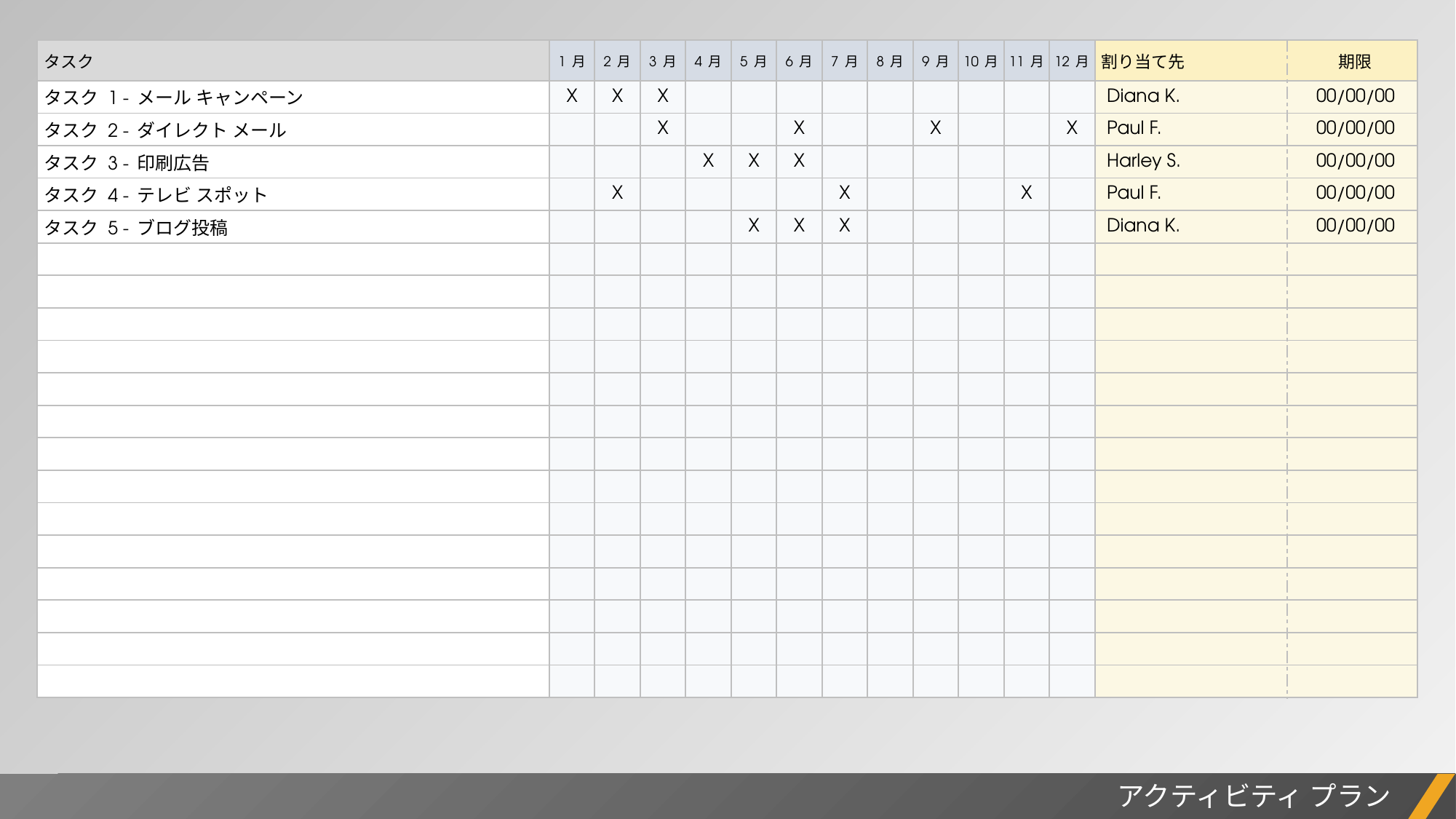

| タスク | 1 月 | 2 月 | 3 月 | 4 月 | 5 月 | 6 月 | 7 月 | 8 月 | 9 月 | 10 月 | 11 月 | 12 月 | 割り当て先 | 期限 |
| --- | --- | --- | --- | --- | --- | --- | --- | --- | --- | --- | --- | --- | --- | --- |
| タスク 1 - メール キャンペーン | X | X | X |  |  |  |  |  |  |  |  |  | Diana K. | 00/00/00 |
| タスク 2 - ダイレクト メール |  |  | X |  |  | X |  |  | X |  |  | X | Paul F. | 00/00/00 |
| タスク 3 - 印刷広告 |  |  |  | X | X | X |  |  |  |  |  |  | Harley S. | 00/00/00 |
| タスク 4 - テレビ スポット |  | X |  |  |  |  | X |  |  |  | X |  | Paul F. | 00/00/00 |
| タスク 5 - ブログ投稿 |  |  |  |  | X | X | X |  |  |  |  |  | Diana K. | 00/00/00 |
|  |  |  |  |  |  |  |  |  |  |  |  |  |  |  |
|  |  |  |  |  |  |  |  |  |  |  |  |  |  |  |
|  |  |  |  |  |  |  |  |  |  |  |  |  |  |  |
|  |  |  |  |  |  |  |  |  |  |  |  |  |  |  |
|  |  |  |  |  |  |  |  |  |  |  |  |  |  |  |
|  |  |  |  |  |  |  |  |  |  |  |  |  |  |  |
|  |  |  |  |  |  |  |  |  |  |  |  |  |  |  |
|  |  |  |  |  |  |  |  |  |  |  |  |  |  |  |
|  |  |  |  |  |  |  |  |  |  |  |  |  |  |  |
|  |  |  |  |  |  |  |  |  |  |  |  |  |  |  |
|  |  |  |  |  |  |  |  |  |  |  |  |  |  |  |
|  |  |  |  |  |  |  |  |  |  |  |  |  |  |  |
|  |  |  |  |  |  |  |  |  |  |  |  |  |  |  |
|  |  |  |  |  |  |  |  |  |  |  |  |  |  |  |
アクティビティ プラン